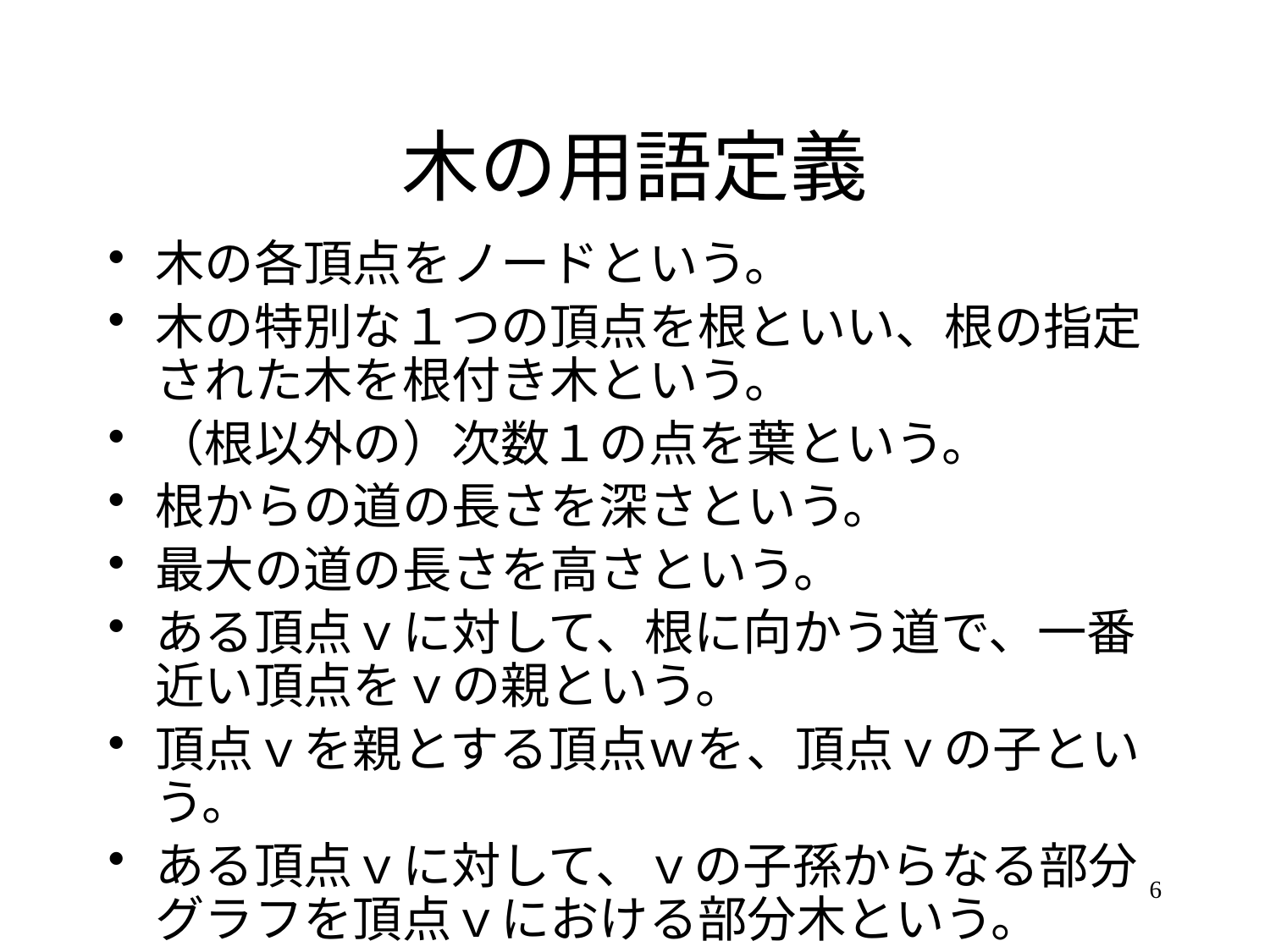

# 木の用語定義
木の各頂点をノードという。
木の特別な１つの頂点を根といい、根の指定された木を根付き木という。
（根以外の）次数１の点を葉という。
根からの道の長さを深さという。
最大の道の長さを高さという。
ある頂点ｖに対して、根に向かう道で、一番近い頂点をｖの親という。
頂点ｖを親とする頂点ｗを、頂点ｖの子という。
ある頂点ｖに対して、ｖの子孫からなる部分グラフを頂点ｖにおける部分木という。
6